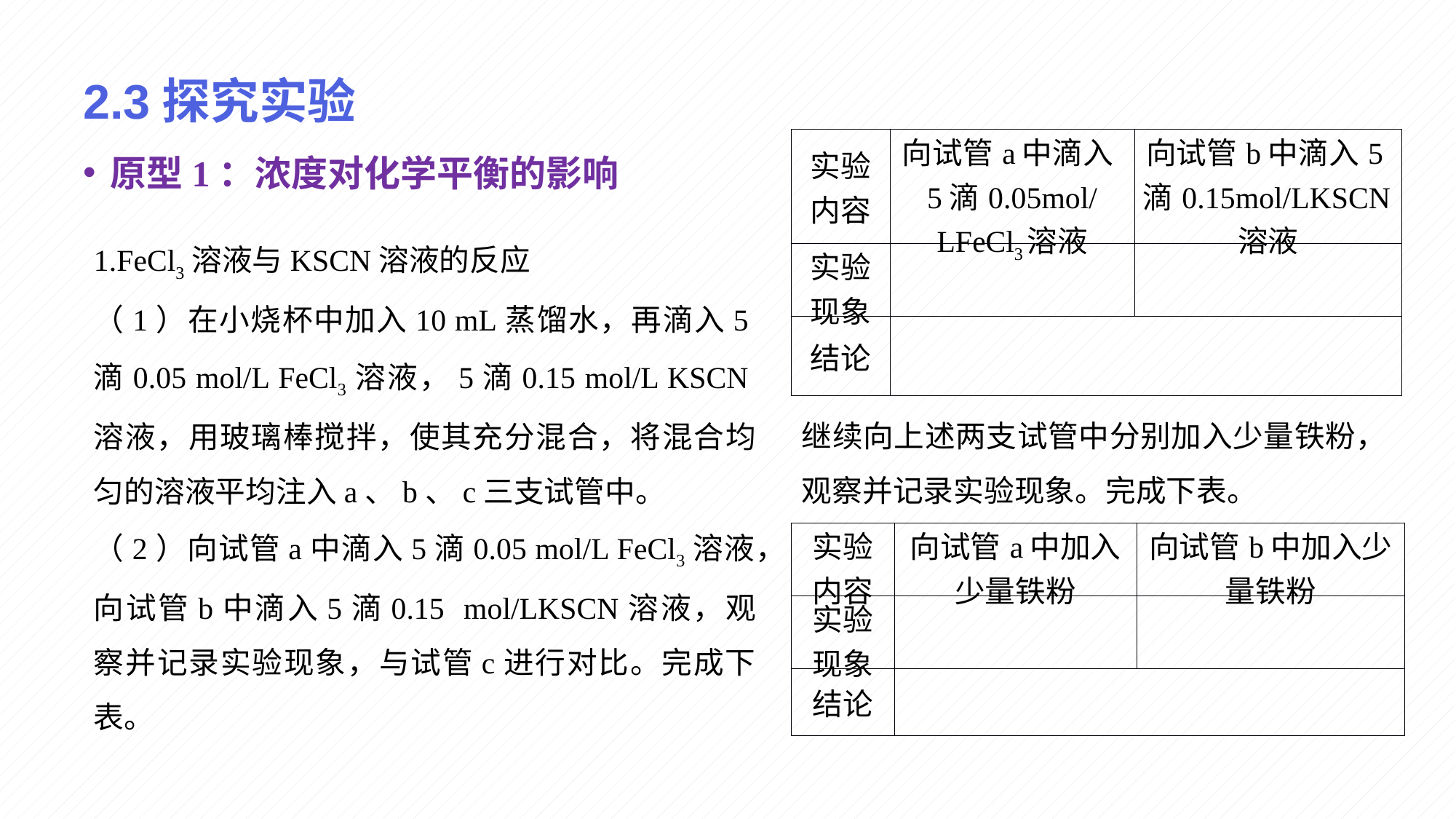

# 2.3探究实验
| 实验内容 | 向试管a中滴入5滴0.05mol/LFeCl3溶液 | 向试管b中滴入5滴0.15mol/LKSCN溶液 |
| --- | --- | --- |
| 实验现象 |  |  |
| 结论 |  |  |
原型1：浓度对化学平衡的影响
1.FeCl3溶液与KSCN溶液的反应
（1）在小烧杯中加入10 mL蒸馏水，再滴入5滴0.05 mol/L FeCl3溶液，5滴0.15 mol/L KSCN溶液，用玻璃棒搅拌，使其充分混合，将混合均匀的溶液平均注入a、b、c三支试管中。
（2）向试管a中滴入5滴0.05 mol/L FeCl3溶液，向试管b中滴入5滴0.15  mol/LKSCN溶液，观察并记录实验现象，与试管c进行对比。完成下表。
继续向上述两支试管中分别加入少量铁粉，观察并记录实验现象。完成下表。
| 实验内容 | 向试管a中加入少量铁粉 | 向试管b中加入少量铁粉 |
| --- | --- | --- |
| 实验现象 |  |  |
| 结论 |  |  |